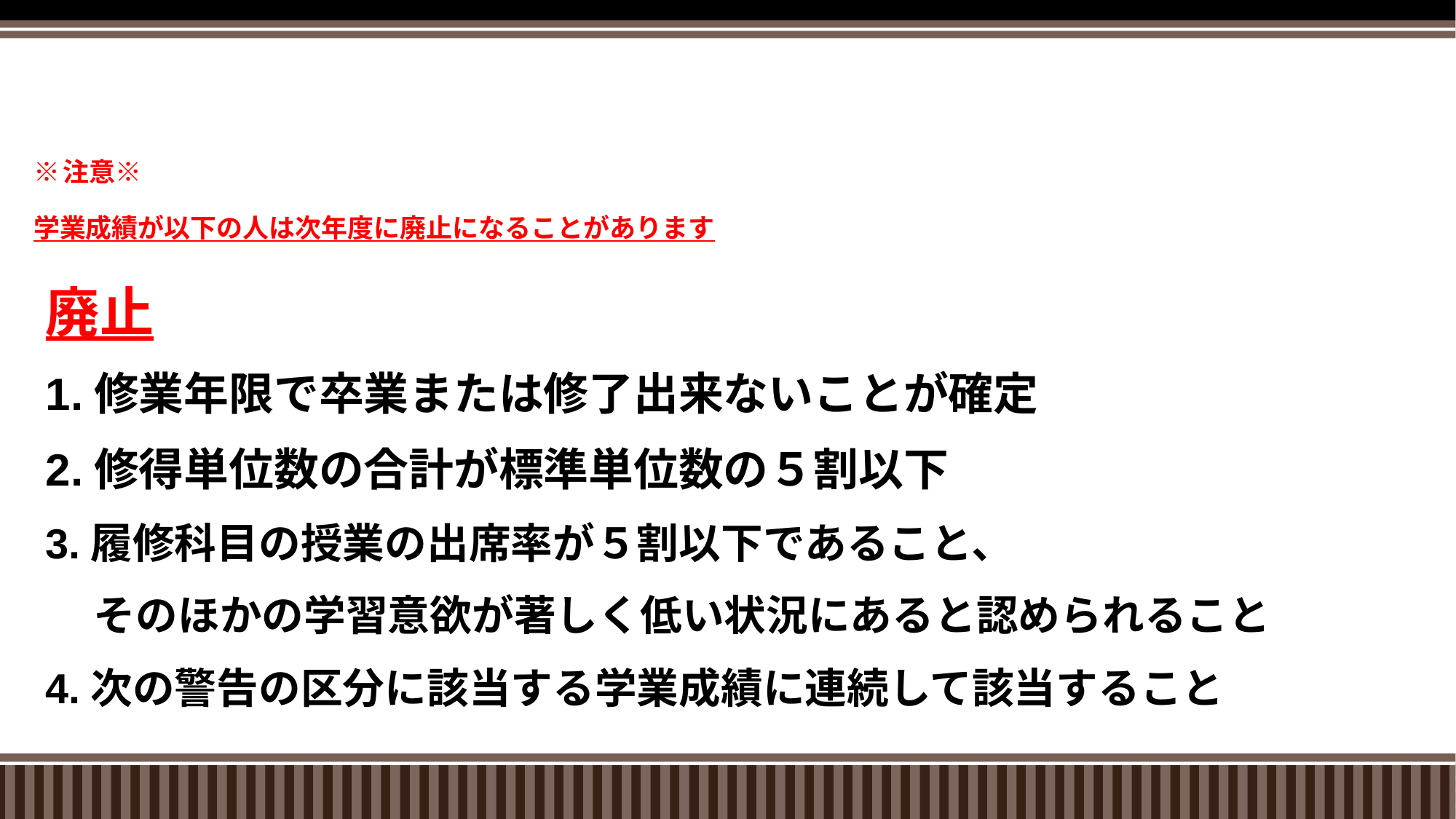

# ※注意※ 学業成績が以下の人は次年度に廃止になることがあります
廃止
1.修業年限で卒業または修了出来ないことが確定
2.修得単位数の合計が標準単位数の５割以下
3.履修科目の授業の出席率が５割以下であること、
    そのほかの学習意欲が著しく低い状況にあると認められること
4.次の警告の区分に該当する学業成績に連続して該当すること